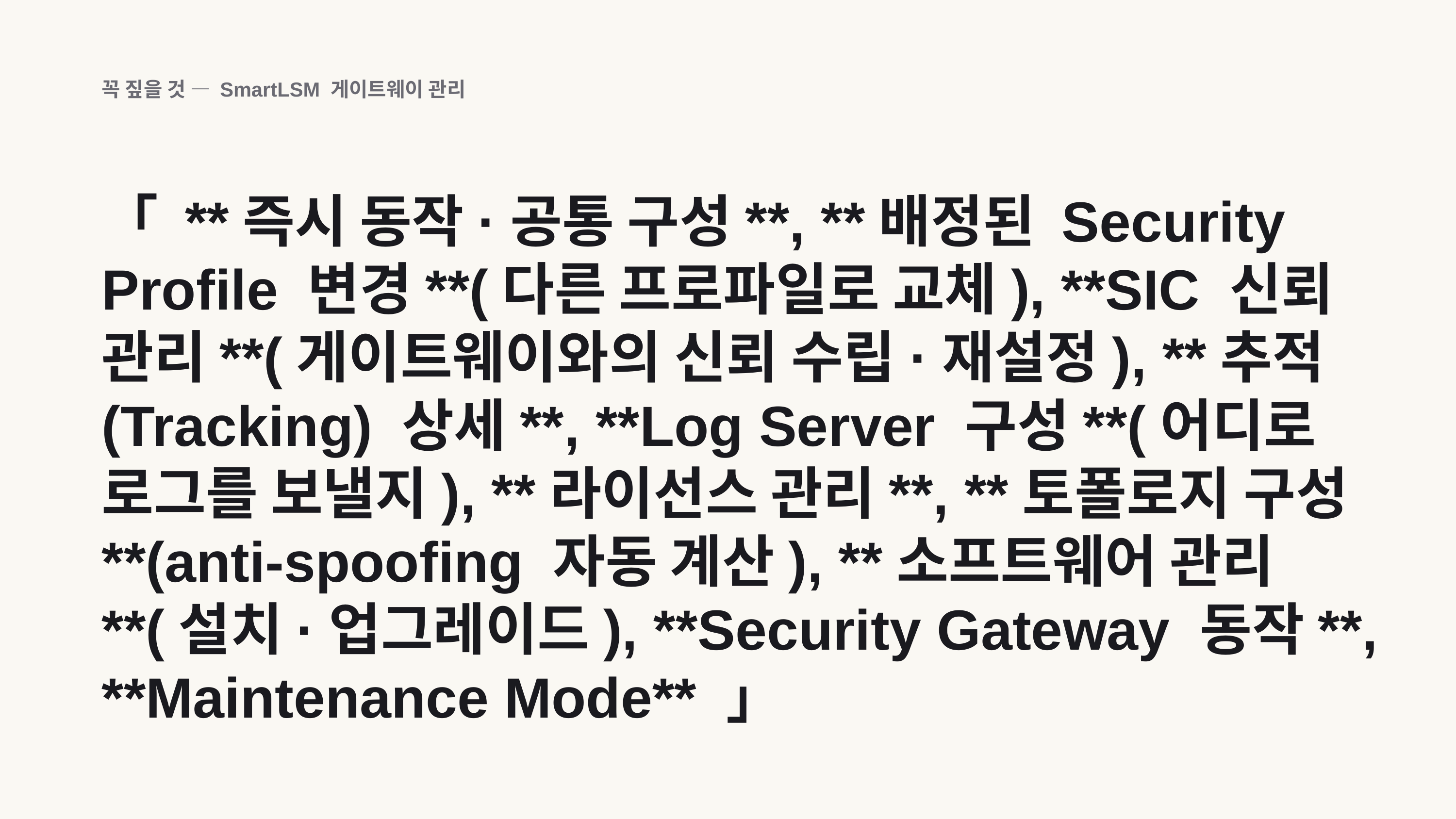

꼭 짚을 것 — SmartLSM 게이트웨이 관리
「 **즉시 동작·공통 구성**, **배정된 Security Profile 변경**(다른 프로파일로 교체), **SIC 신뢰 관리**(게이트웨이와의 신뢰 수립·재설정), **추적(Tracking) 상세**, **Log Server 구성**(어디로 로그를 보낼지), **라이선스 관리**, **토폴로지 구성**(anti-spoofing 자동 계산), **소프트웨어 관리**(설치·업그레이드), **Security Gateway 동작**, **Maintenance Mode** 」